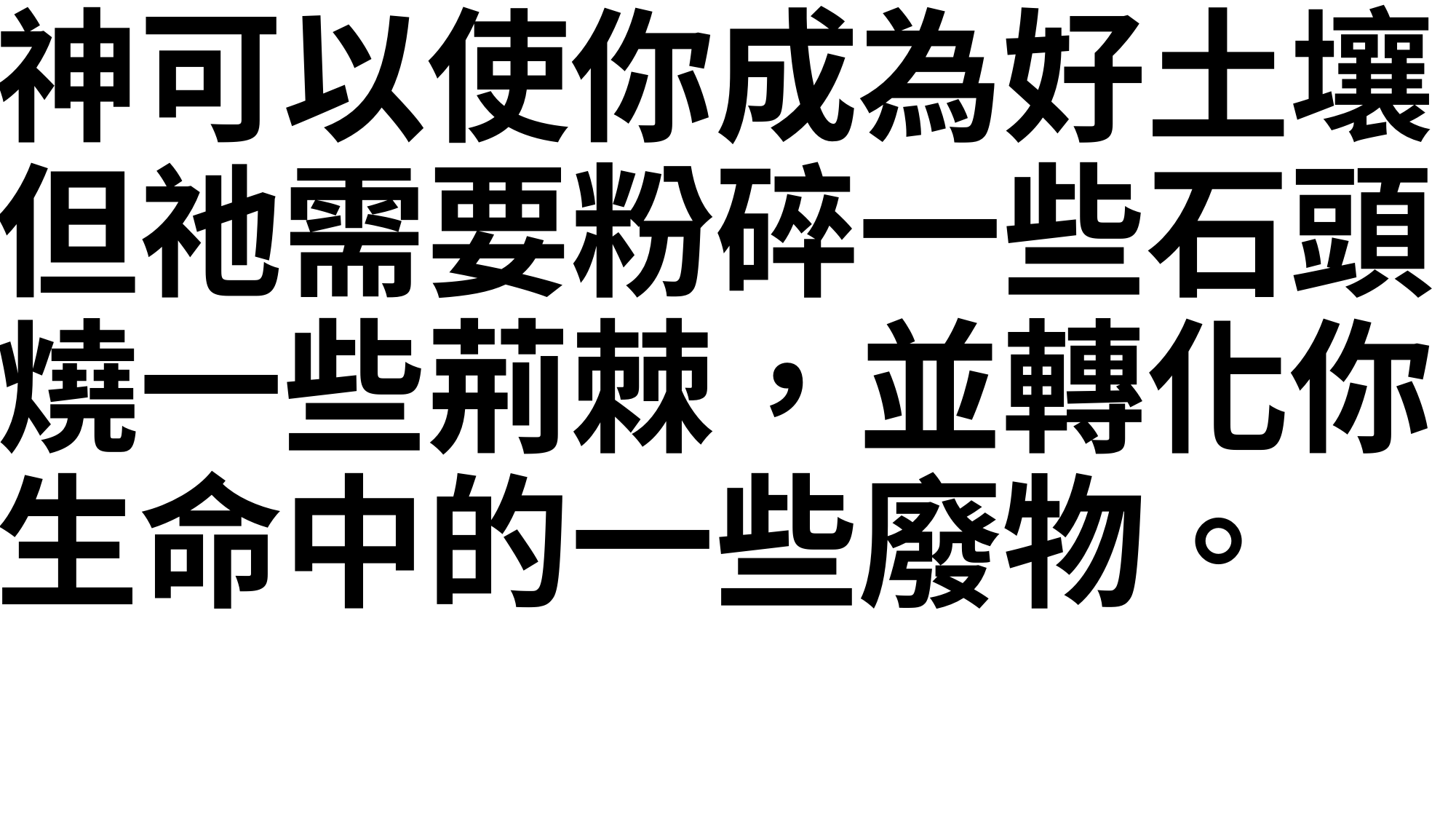

神可以使你成為好土壤，但祂需要粉碎一些石頭，燒一些荊棘，並轉化你生命中的一些廢物。